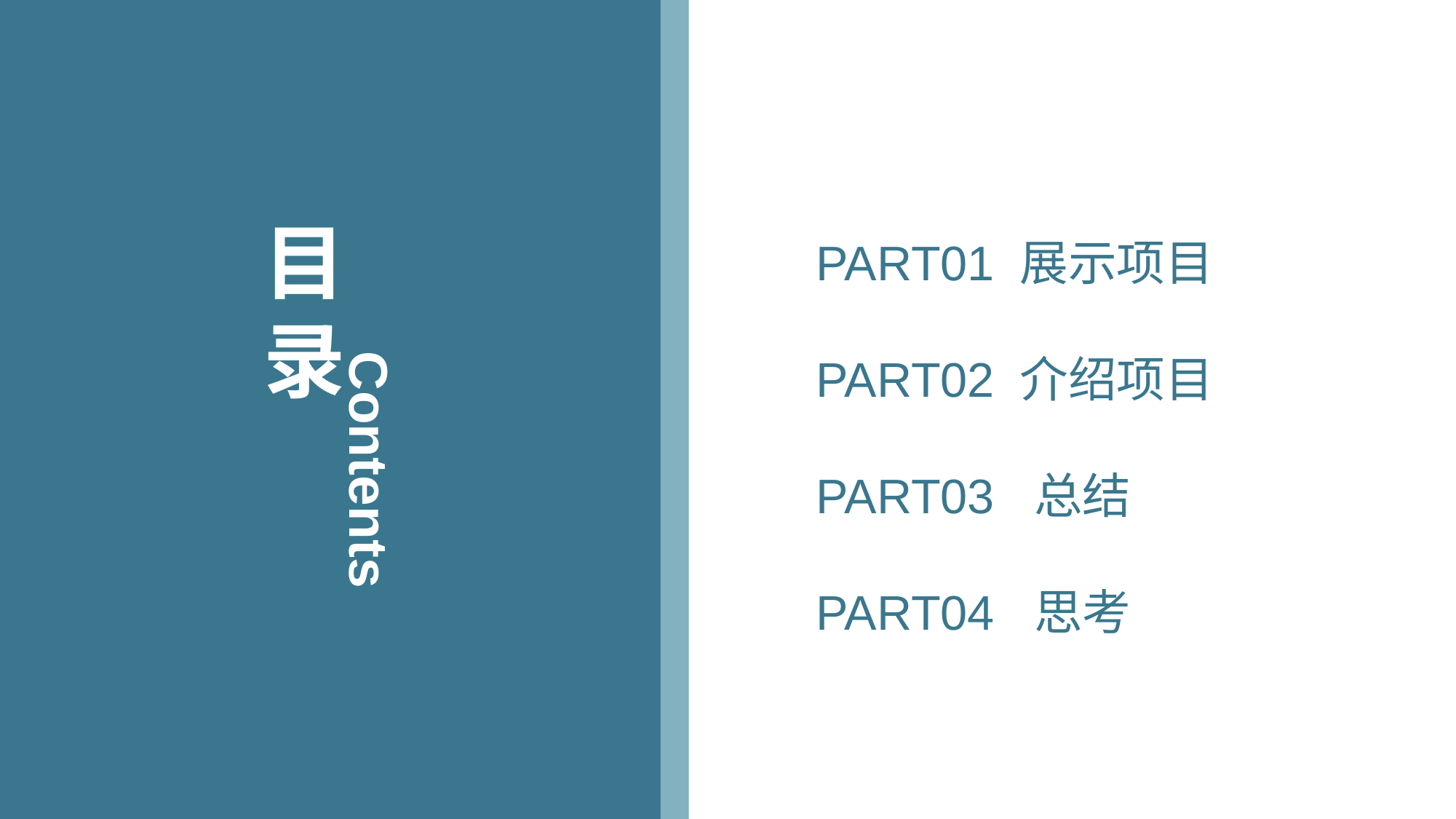

PART01 展示项目
PART02 介绍项目
PART03 	总结
PART04 	思考
目
录
Contents